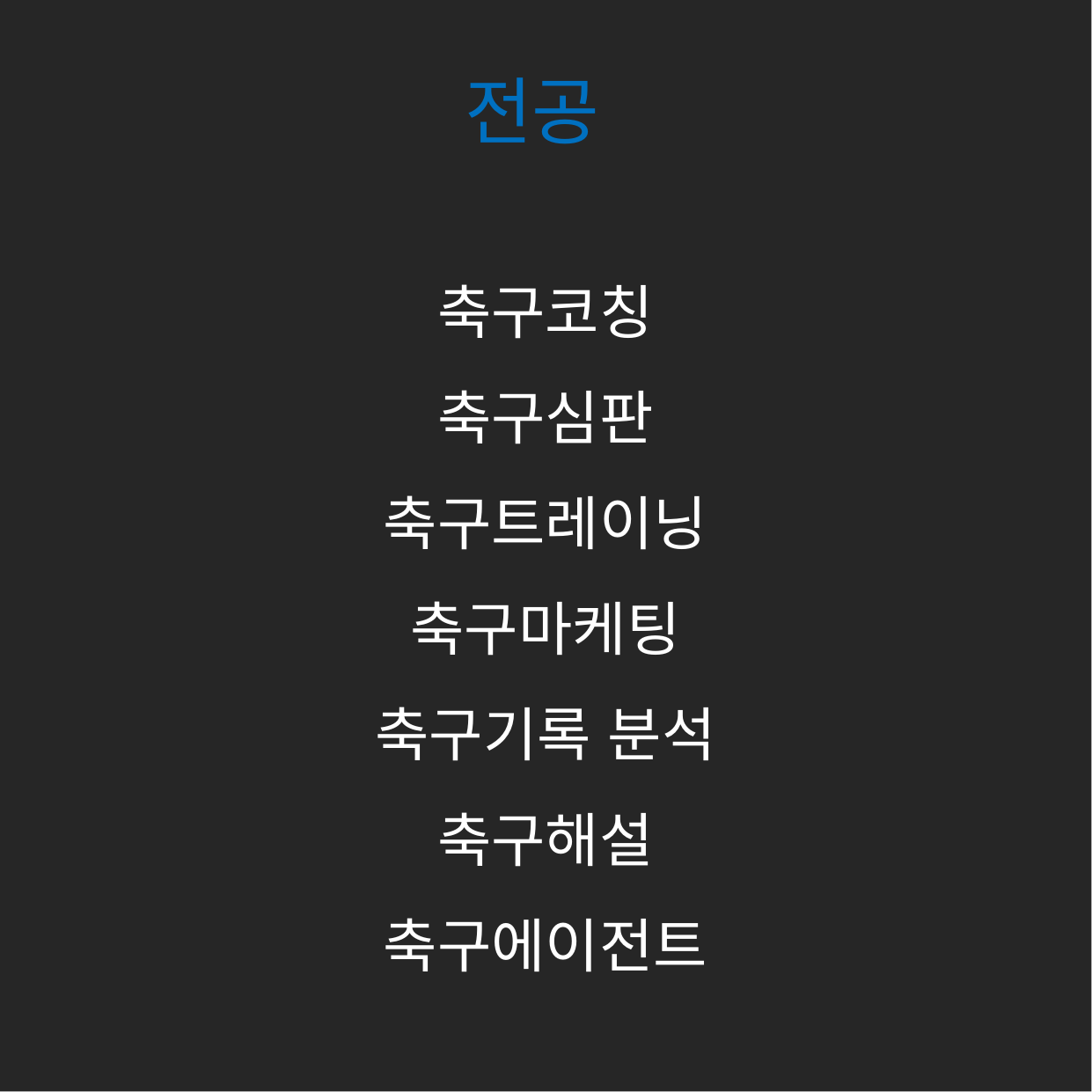

#
전공
축구코칭
축구심판
축구트레이닝
축구마케팅
축구기록 분석
축구해설
축구에이전트